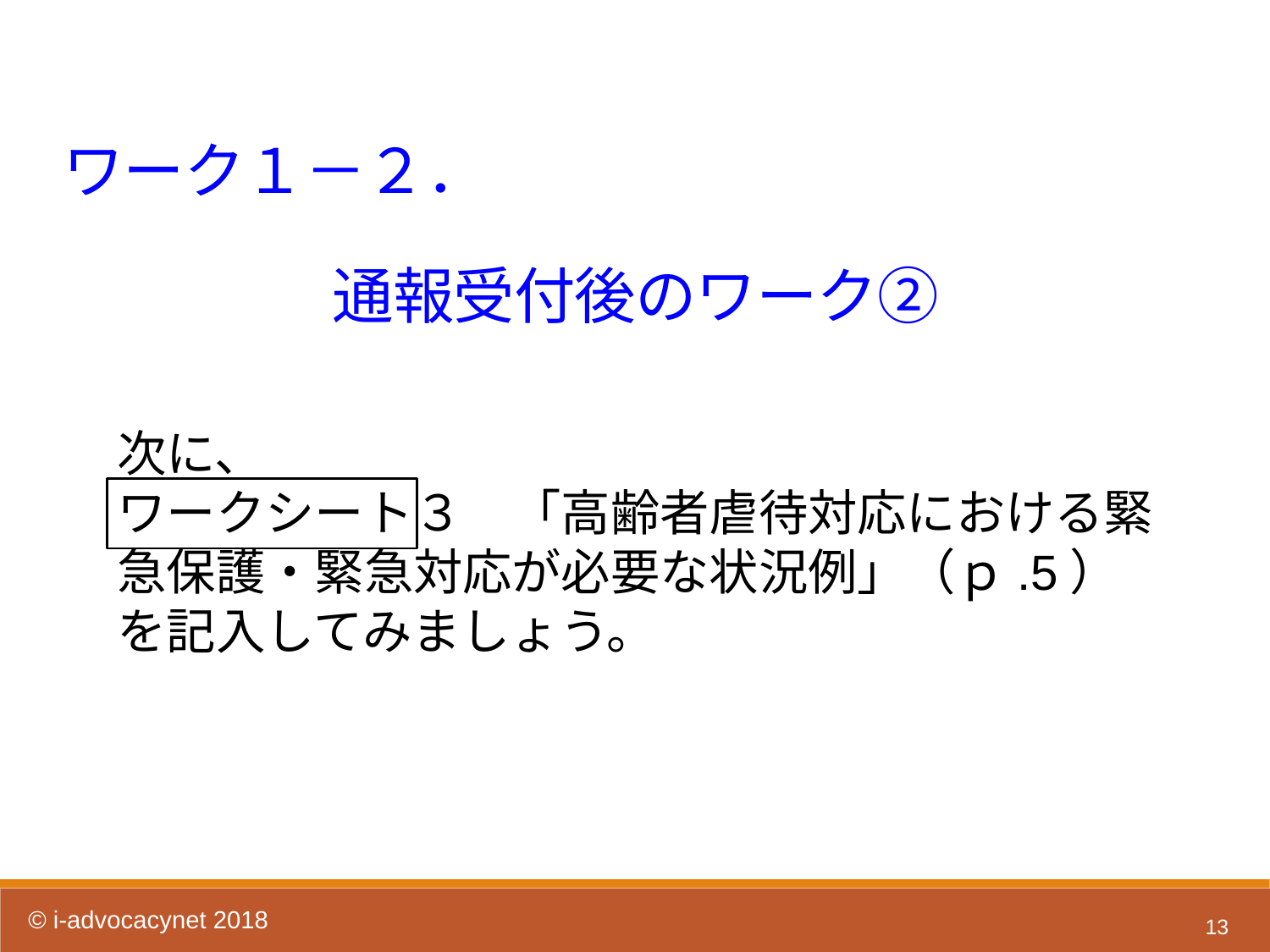

ワーク１－２．

通報受付後のワーク②
次に、
ワークシート３　「高齢者虐待対応における緊急保護・緊急対応が必要な状況例」（ｐ.5）を記入してみましょう。

13